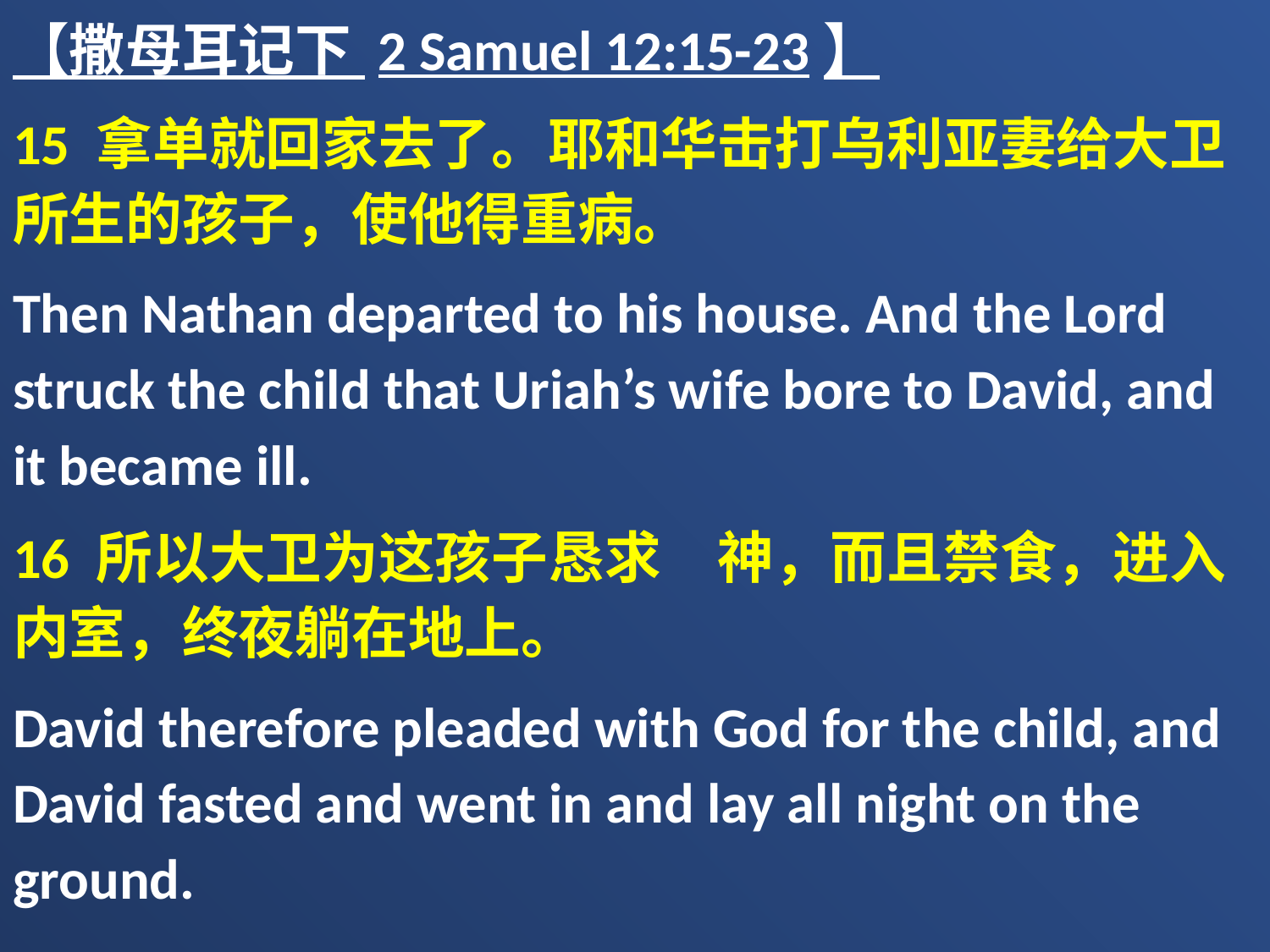

【撒母耳记下 2 Samuel 12:15-23】
15 拿单就回家去了。耶和华击打乌利亚妻给大卫所生的孩子，使他得重病。
Then Nathan departed to his house. And the Lord struck the child that Uriah’s wife bore to David, and it became ill.
16 所以大卫为这孩子恳求　神，而且禁食，进入内室，终夜躺在地上。
David therefore pleaded with God for the child, and David fasted and went in and lay all night on the ground.